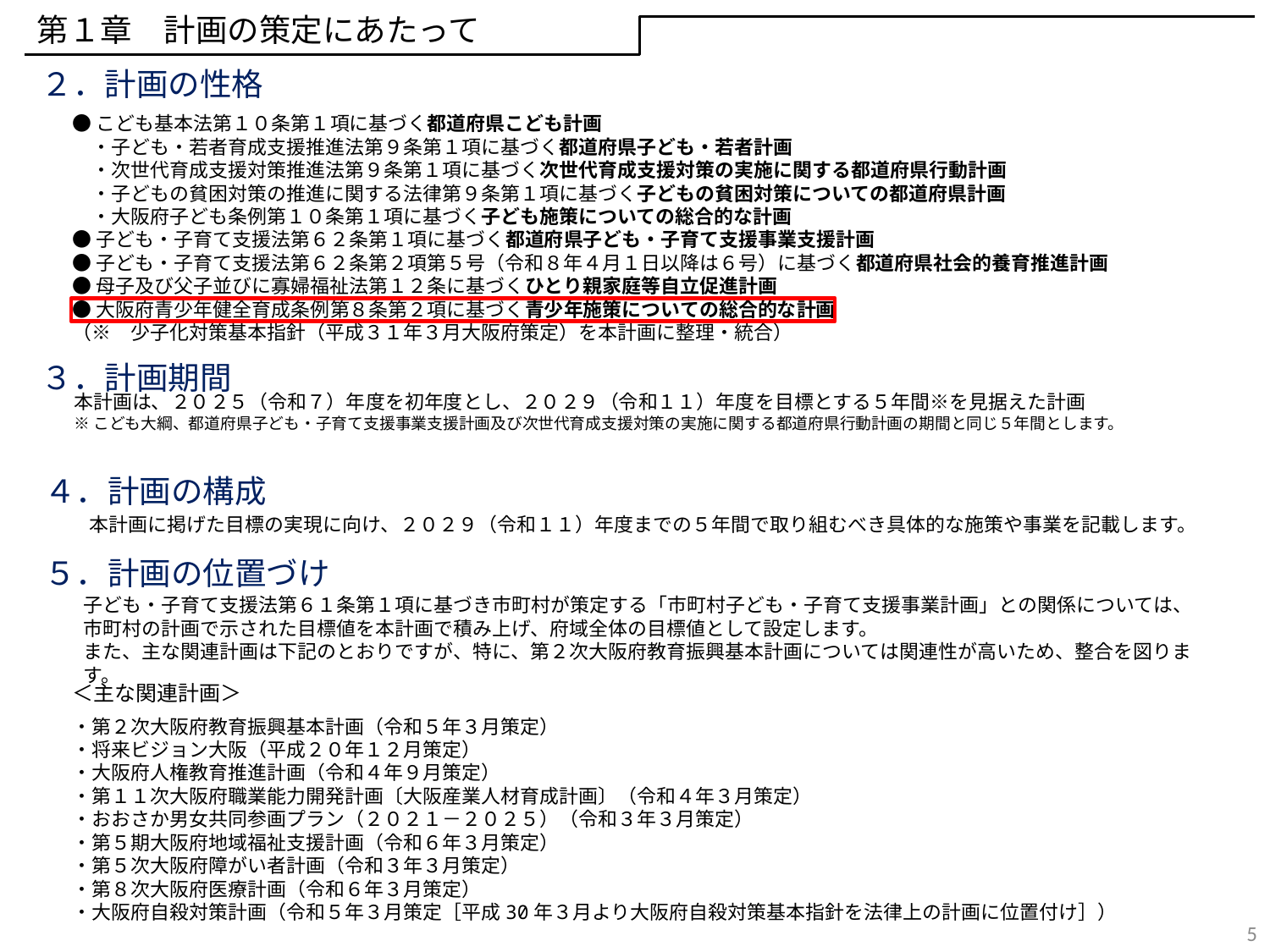

第１章　計画の策定にあたって
２．計画の性格
●こども基本法第１０条第１項に基づく都道府県こども計画
　・子ども・若者育成支援推進法第９条第１項に基づく都道府県子ども・若者計画
　・次世代育成支援対策推進法第９条第１項に基づく次世代育成支援対策の実施に関する都道府県行動計画
　・子どもの貧困対策の推進に関する法律第９条第１項に基づく子どもの貧困対策についての都道府県計画
　・大阪府子ども条例第１０条第１項に基づく子ども施策についての総合的な計画
●子ども・子育て支援法第６２条第１項に基づく都道府県子ども・子育て支援事業支援計画
●子ども・子育て支援法第６２条第２項第５号（令和８年４月１日以降は６号）に基づく都道府県社会的養育推進計画
●母子及び父子並びに寡婦福祉法第１２条に基づくひとり親家庭等自立促進計画
●大阪府青少年健全育成条例第８条第２項に基づく青少年施策についての総合的な計画
（※　少子化対策基本指針（平成３１年３月大阪府策定）を本計画に整理・統合）

３．計画期間
本計画は、２０２５（令和７）年度を初年度とし、２０２９（令和１１）年度を目標とする５年間※を見据えた計画
※こども大綱、都道府県子ども・子育て支援事業支援計画及び次世代育成支援対策の実施に関する都道府県行動計画の期間と同じ５年間とします。
４．計画の構成
本計画に掲げた目標の実現に向け、２０２９（令和１１）年度までの５年間で取り組むべき具体的な施策や事業を記載します。
５．計画の位置づけ
子ども・子育て支援法第６１条第１項に基づき市町村が策定する「市町村子ども・子育て支援事業計画」との関係については、市町村の計画で示された目標値を本計画で積み上げ、府域全体の目標値として設定します。
また、主な関連計画は下記のとおりですが、特に、第２次大阪府教育振興基本計画については関連性が高いため、整合を図ります。
＜主な関連計画＞

・第２次大阪府教育振興基本計画（令和５年３月策定）
・将来ビジョン大阪（平成２０年１２月策定）
・大阪府人権教育推進計画（令和４年９月策定）
・第１１次大阪府職業能力開発計画〔大阪産業人材育成計画〕（令和４年３月策定）
・おおさか男女共同参画プラン（２０２１－２０２５）（令和３年３月策定）
・第５期大阪府地域福祉支援計画（令和６年３月策定）
・第５次大阪府障がい者計画（令和３年３月策定）
・第８次大阪府医療計画（令和６年３月策定）
・大阪府自殺対策計画（令和５年３月策定［平成30年３月より大阪府自殺対策基本指針を法律上の計画に位置付け］）
5